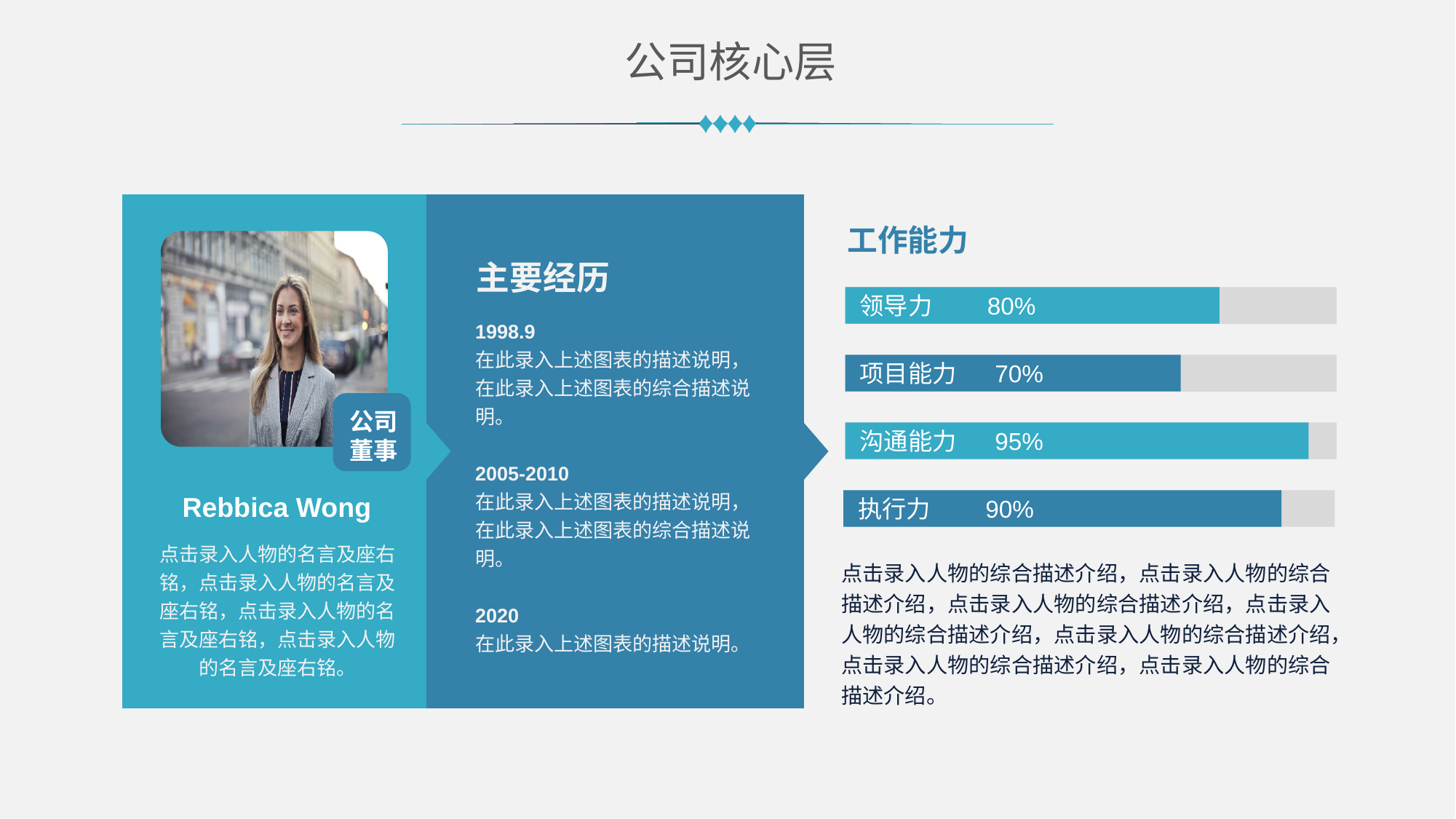

公司核心层

工作能力

领导力         80%
项目能力      70%

沟通能力      95%
执行力         90%

主要经历
1998.9
在此录入上述图表的描述说明，在此录入上述图表的综合描述说明。

2005-2010
在此录入上述图表的描述说明，在此录入上述图表的综合描述说明。

2020
在此录入上述图表的描述说明。

公司董事
Rebbica Wong
点击录入人物的名言及座右铭，点击录入人物的名言及座右铭，点击录入人物的名言及座右铭，点击录入人物的名言及座右铭。
点击录入人物的综合描述介绍，点击录入人物的综合描述介绍，点击录入人物的综合描述介绍，点击录入人物的综合描述介绍，点击录入人物的综合描述介绍，点击录入人物的综合描述介绍，点击录入人物的综合描述介绍。